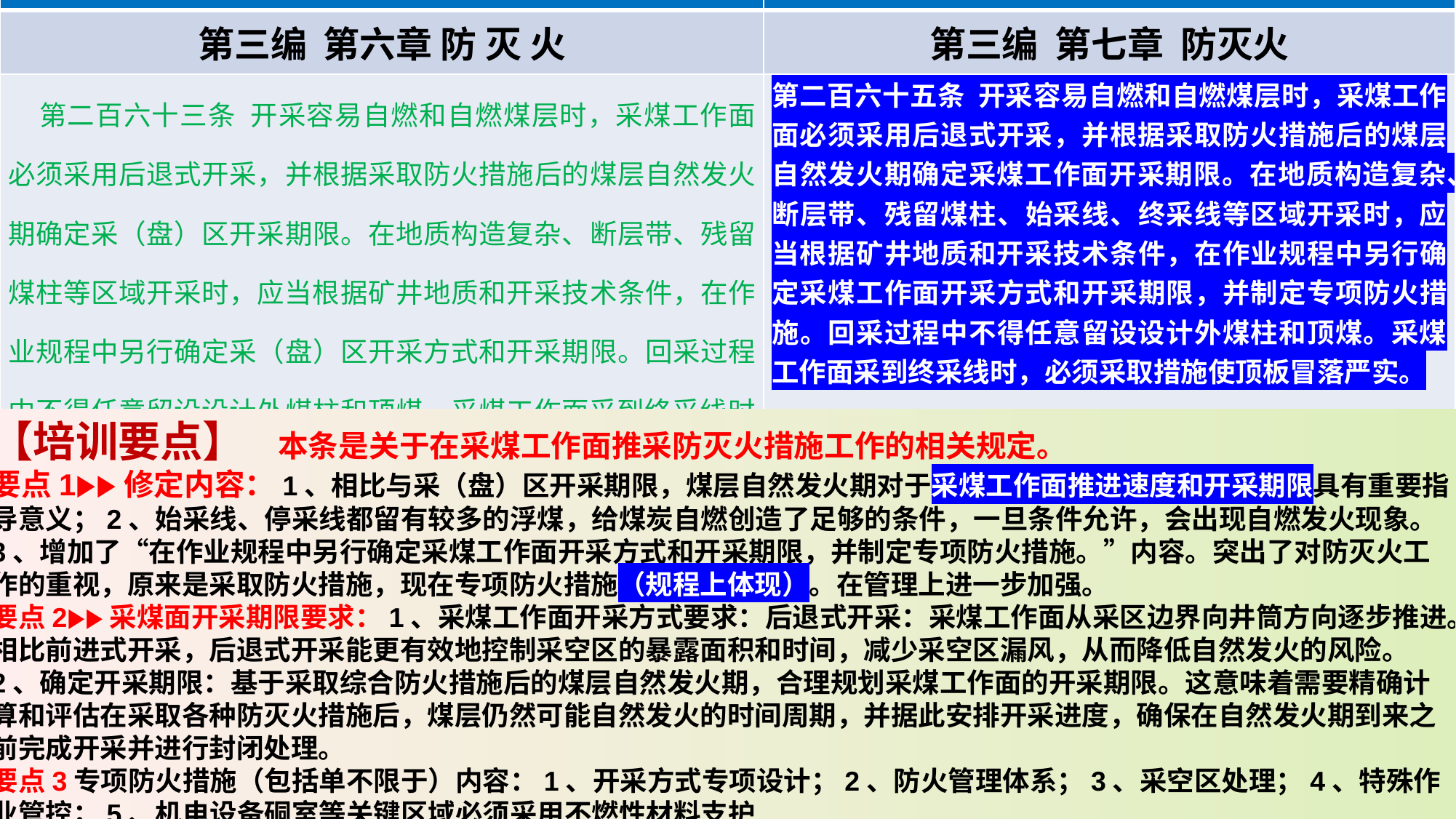

| 《煤矿安全规程》（2022版） | 《煤矿安全规程》（2025版） |
| --- | --- |
| 第三编 第六章 防 灭 火 | 第三编 第七章 防灭火 |
| 第二百六十三条 开采容易自燃和自燃煤层时，采煤工作面必须采用后退式开采，并根据采取防火措施后的煤层自然发火期确定采（盘）区开采期限。在地质构造复杂、断层带、残留煤柱等区域开采时，应当根据矿井地质和开采技术条件，在作业规程中另行确定采（盘）区开采方式和开采期限。回采过程中不得任意留设设计外煤柱和顶煤。采煤工作面采到终采线时，必须采取措施使顶板冒落严实。 | 第二百六十五条 开采容易自燃和自燃煤层时，采煤工作面必须采用后退式开采，并根据采取防火措施后的煤层自然发火期确定采煤工作面开采期限。在地质构造复杂、断层带、残留煤柱、始采线、终采线等区域开采时，应当根据矿井地质和开采技术条件，在作业规程中另行确定采煤工作面开采方式和开采期限，并制定专项防火措施。回采过程中不得任意留设设计外煤柱和顶煤。采煤工作面采到终采线时，必须采取措施使顶板冒落严实。 |
【培训要点】    本条是关于在采煤工作面推采防灭火措施工作的相关规定。
要点1▶▶修定内容：1、相比与采（盘）区开采期限，煤层自然发火期对于采煤工作面推进速度和开采期限具有重要指导意义；2、始采线、停采线都留有较多的浮煤，给煤炭自燃创造了足够的条件，一旦条件允许，会出现自燃发火现象。
3、增加了“在作业规程中另行确定采煤工作面开采方式和开采期限，并制定专项防火措施。”内容。突出了对防灭火工作的重视，原来是采取防火措施，现在专项防火措施（规程上体现）。在管理上进一步加强。
要点2▶▶采煤面开采期限要求：1、采煤工作面开采方式要求：后退式开采：采煤工作面从采区边界向井筒方向逐步推进。相比前进式开采，后退式开采能更有效地控制采空区的暴露面积和时间，减少采空区漏风，从而降低自然发火的风险。
2、确定开采期限：基于采取综合防火措施后的煤层自然发火期，合理规划采煤工作面的开采期限。这意味着需要精确计算和评估在采取各种防灭火措施后，煤层仍然可能自然发火的时间周期，并据此安排开采进度，确保在自然发火期到来之前完成开采并进行封闭处理。
要点3专项防火措施（包括单不限于）内容：1、‌开采方式专项设计；2、‌防火管理体系；3、‌采空区处理；4、‌特殊作业管控；5、机电设备硐室等关键区域必须采用不燃性材料支护